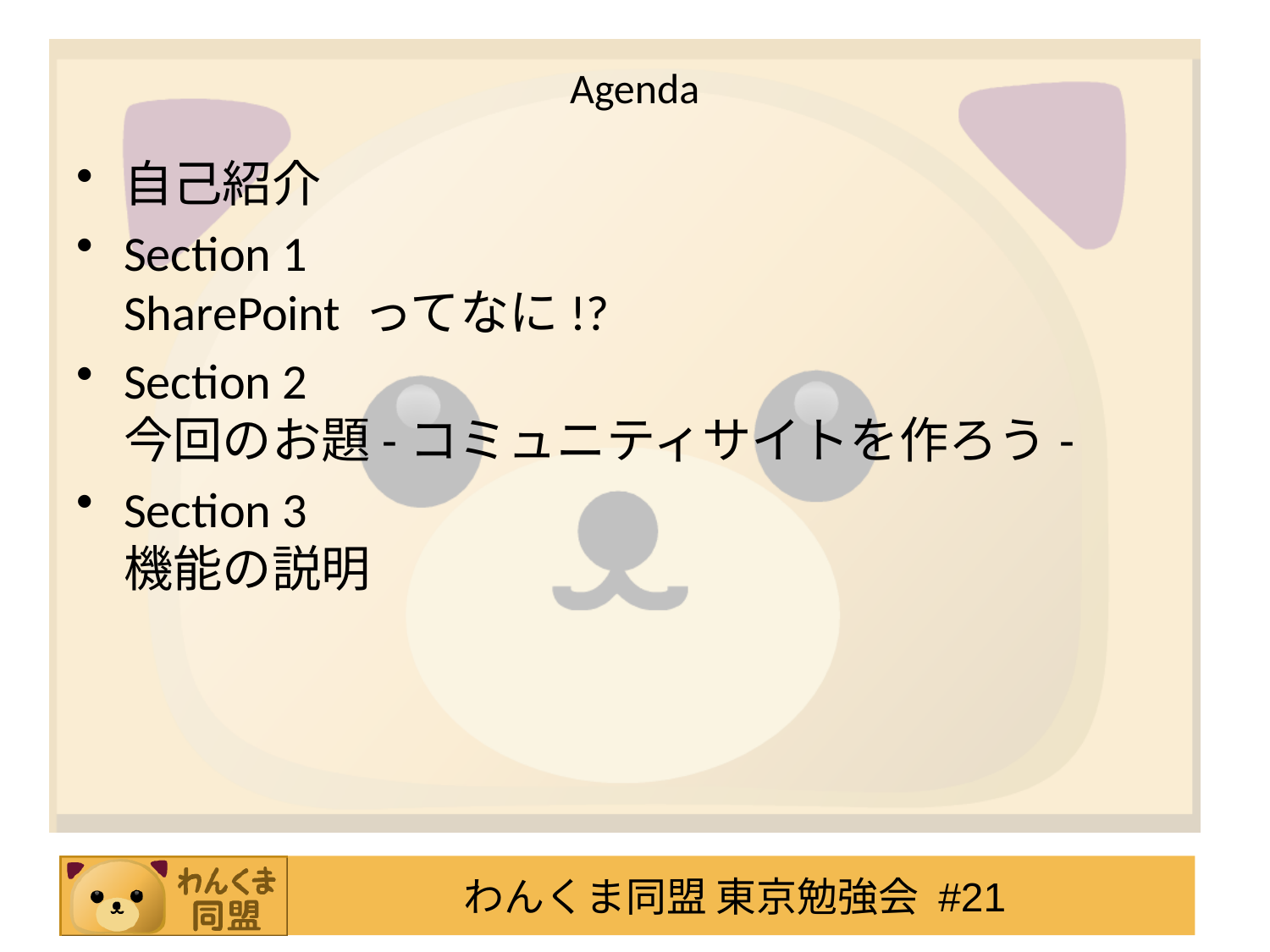

# Agenda
自己紹介
Section 1
SharePoint ってなに!?
Section 2
今回のお題-コミュニティサイトを作ろう-
Section 3
機能の説明